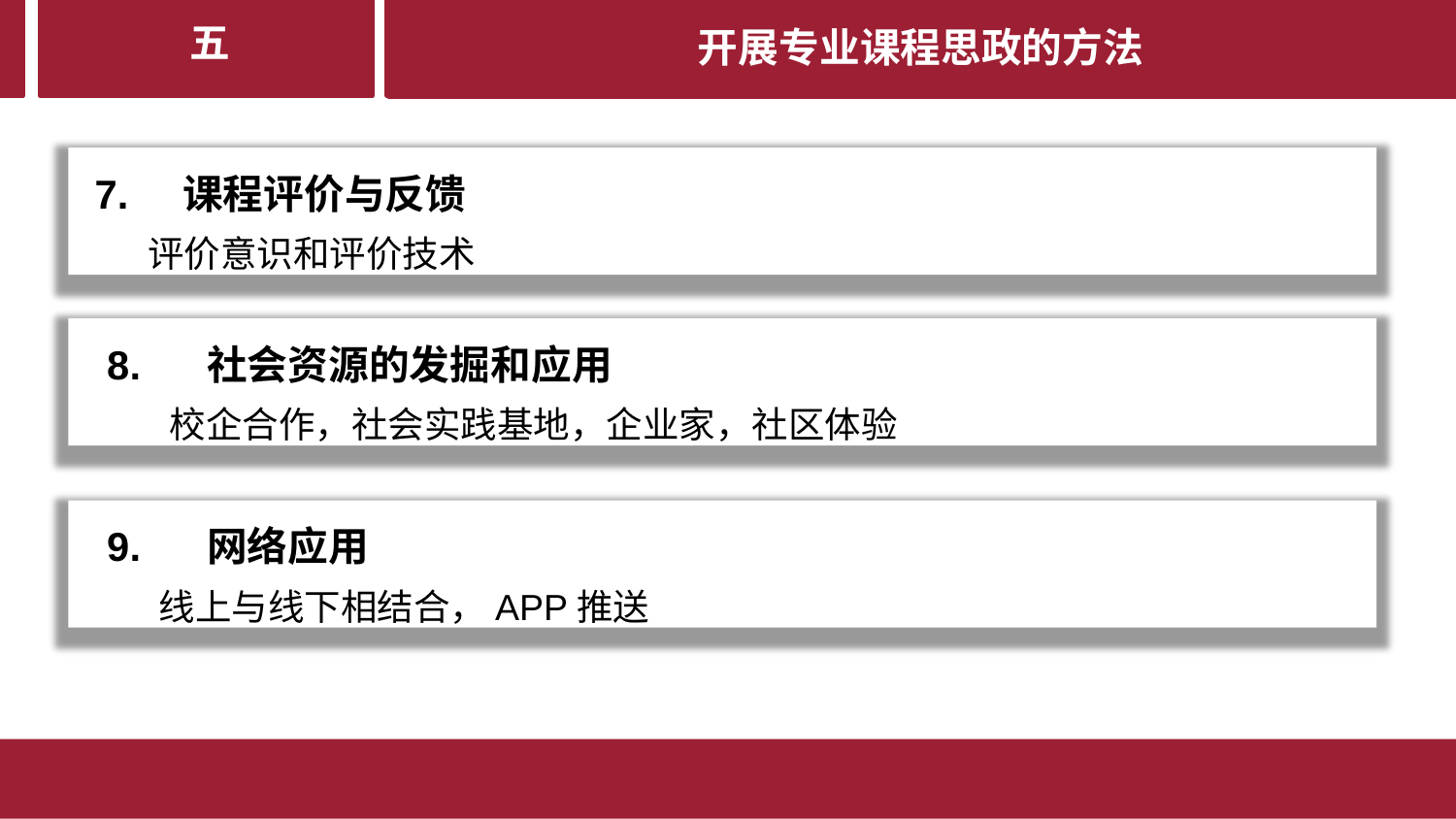

五
# 开展专业课程思政的方法

7.	课程评价与反馈
评价意识和评价技术

8.	社会资源的发掘和应用
校企合作，社会实践基地，企业家，社区体验

9.	网络应用
线上与线下相结合，APP推送